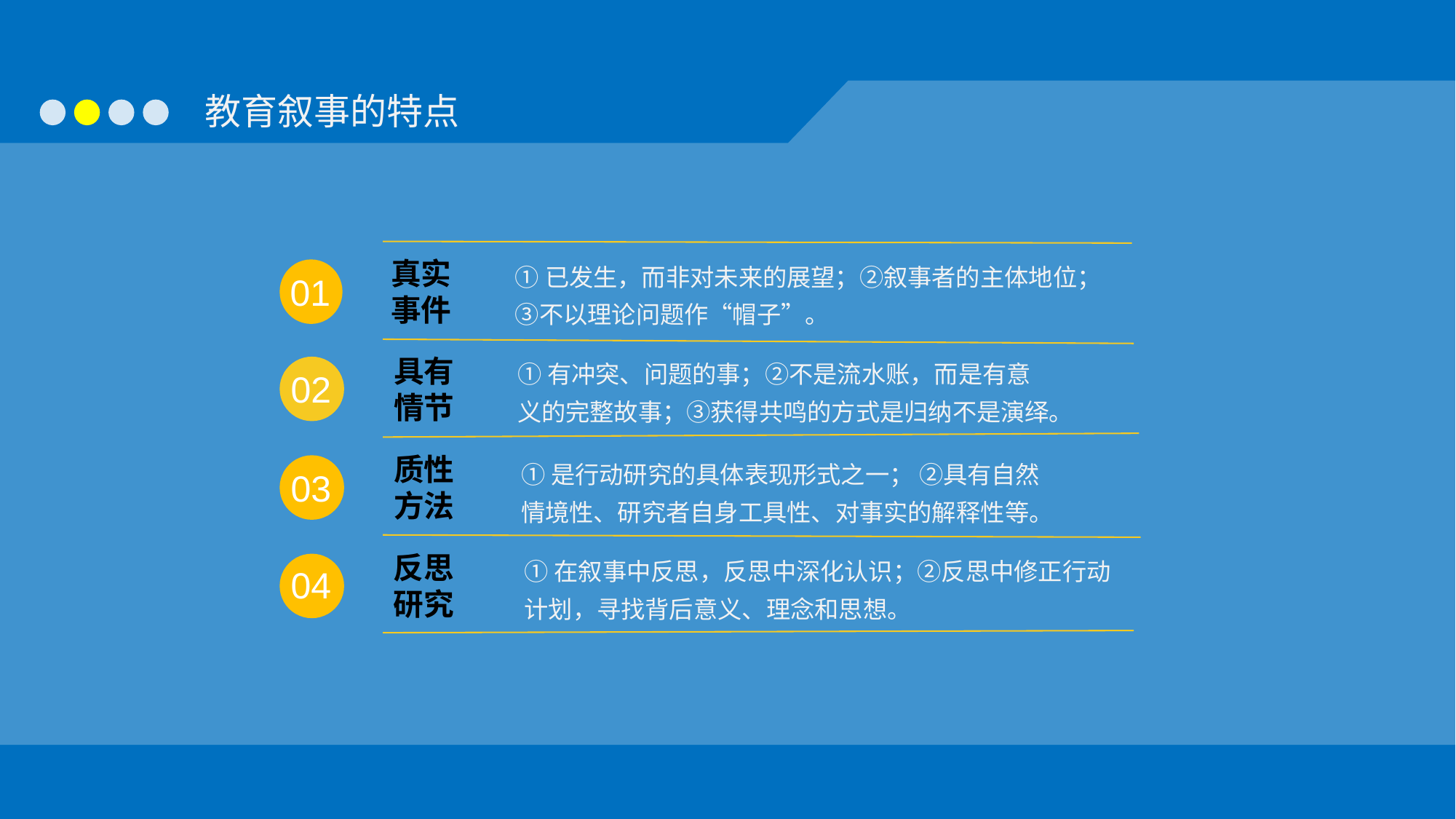

①已发生，而非对未来的展望；②叙事者的主体地位；③不以理论问题作“帽子”。
真实事件

01
①有冲突、问题的事；②不是流水账，而是有意义的完整故事；③获得共鸣的方式是归纳不是演绎。
具有情节

02
质性方法
①是行动研究的具体表现形式之一； ②具有自然情境性、研究者自身工具性、对事实的解释性等。

03
①在叙事中反思，反思中深化认识；②反思中修正行动计划，寻找背后意义、理念和思想。
反思研究

04